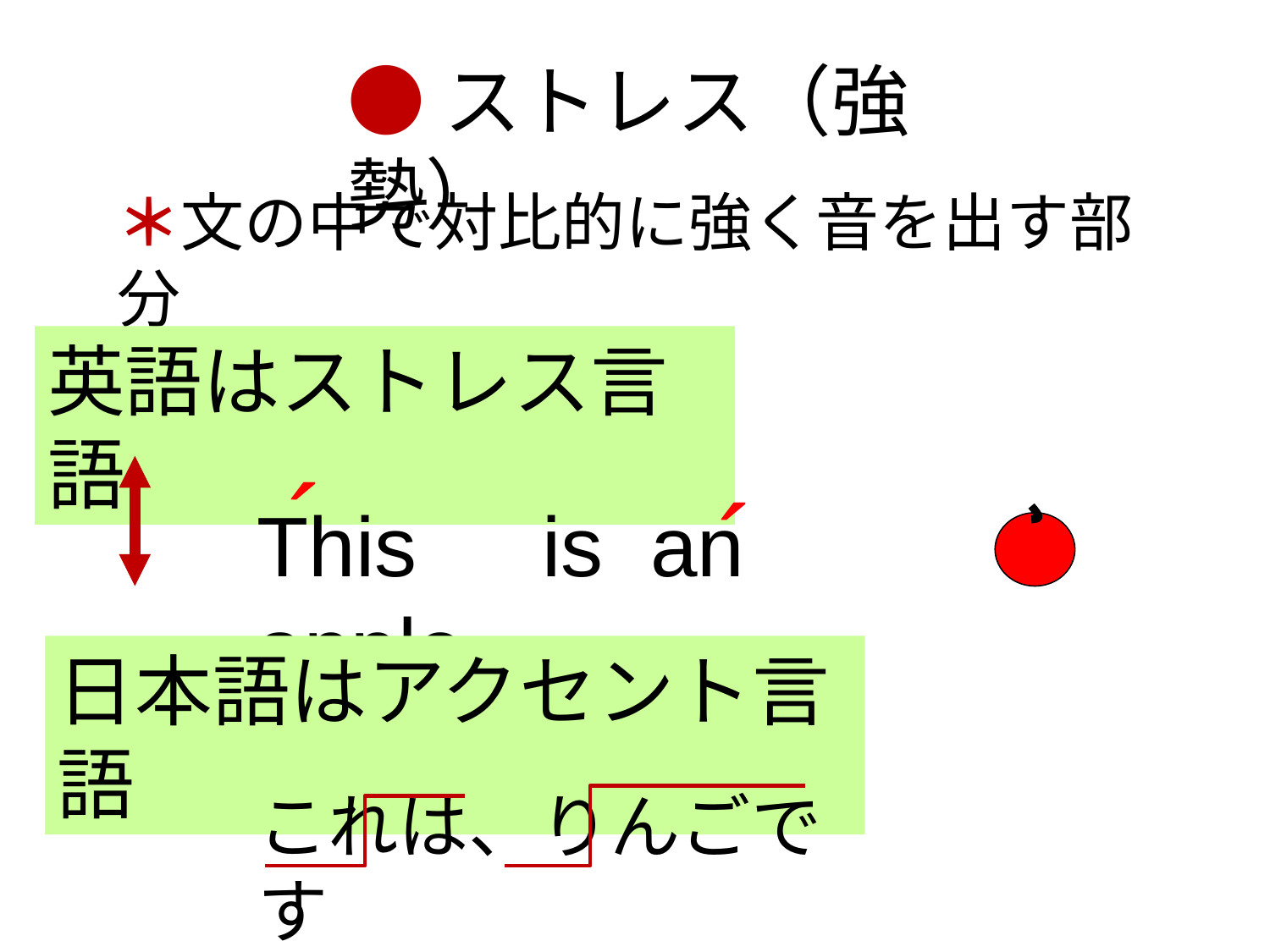

●ストレス（強勢）
＊文の中で対比的に強く音を出す部分
英語はストレス言語
´
´
This　is  an  apple.

日本語はアクセント言語
これは、りんごです